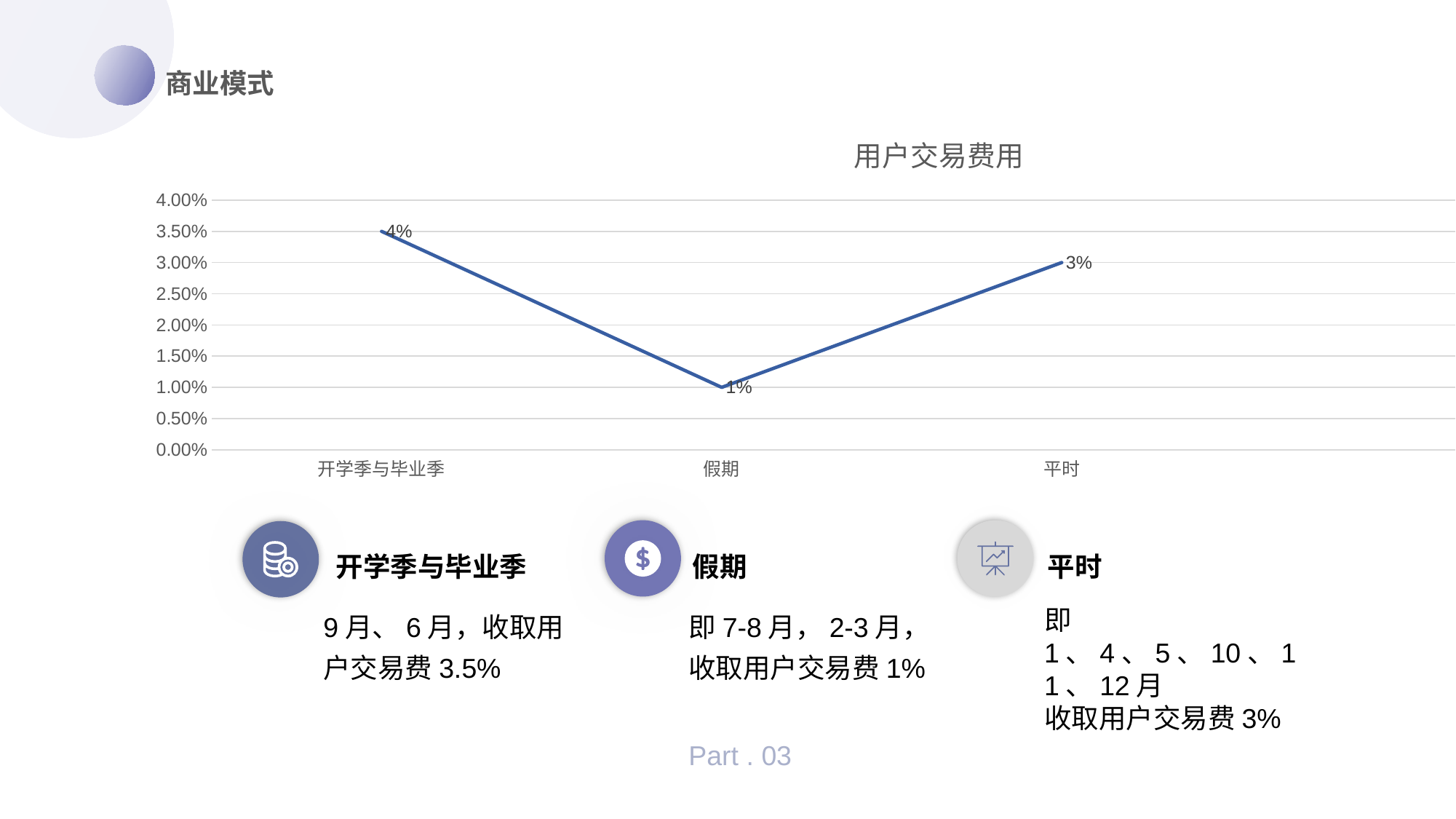

商业模式

### Chart: 用户交易费用

| Category | 用户交易费 |  |  |
|---|---|---|---|
| 开学季与毕业季 | 0.035 | None | None |
| 假期 | 0.01 | None | None |
| 平时 | 0.03 | None | None |

开学季与毕业季
9月、6月，收取用户交易费3.5%
假期
即7-8月，2-3月，收取用户交易费1%
平时
即1、4、5、10、11、12月
收取用户交易费3%
Part . 03